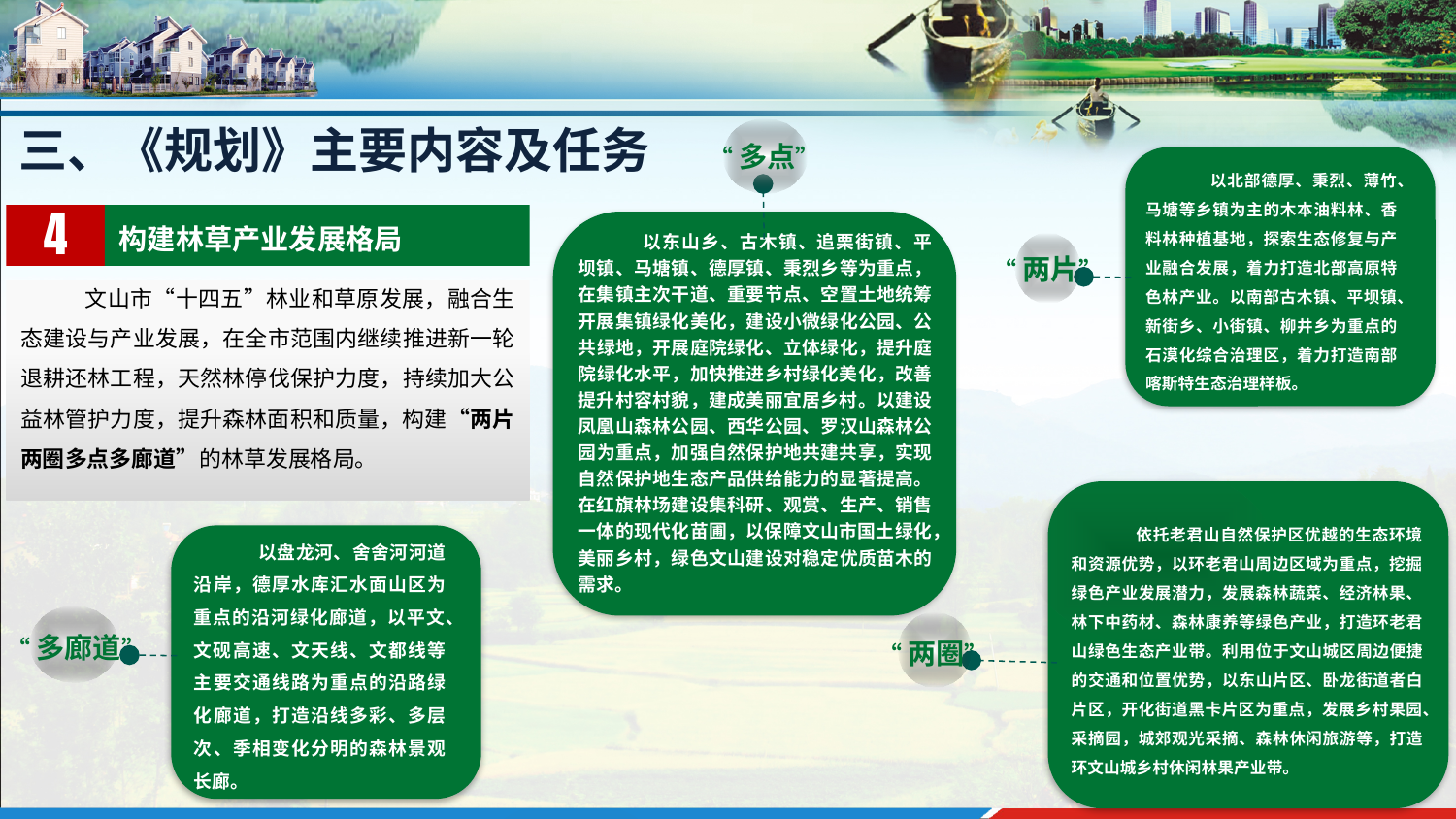

三、《规划》主要内容及任务

“多点”

以北部德厚、秉烈、薄竹、马塘等乡镇为主的木本油料林、香料林种植基地，探索生态修复与产业融合发展，着力打造北部高原特色林产业。以南部古木镇、平坝镇、新街乡、小街镇、柳井乡为重点的石漠化综合治理区，着力打造南部喀斯特生态治理样板。

“两片”

4
构建林草产业发展格局
文山市“十四五”林业和草原发展，融合生态建设与产业发展，在全市范围内继续推进新一轮退耕还林工程，天然林停伐保护力度，持续加大公益林管护力度，提升森林面积和质量，构建“两片两圈多点多廊道”的林草发展格局。

以东山乡、古木镇、追栗街镇、平坝镇、马塘镇、德厚镇、秉烈乡等为重点，在集镇主次干道、重要节点、空置土地统筹开展集镇绿化美化，建设小微绿化公园、公共绿地，开展庭院绿化、立体绿化，提升庭院绿化水平，加快推进乡村绿化美化，改善提升村容村貌，建成美丽宜居乡村。以建设凤凰山森林公园、西华公园、罗汉山森林公园为重点，加强自然保护地共建共享，实现自然保护地生态产品供给能力的显著提高。在红旗林场建设集科研、观赏、生产、销售一体的现代化苗圃，以保障文山市国土绿化，美丽乡村，绿色文山建设对稳定优质苗木的需求。

依托老君山自然保护区优越的生态环境和资源优势，以环老君山周边区域为重点，挖掘绿色产业发展潜力，发展森林蔬菜、经济林果、林下中药材、森林康养等绿色产业，打造环老君山绿色生态产业带。利用位于文山城区周边便捷的交通和位置优势，以东山片区、卧龙街道者白片区，开化街道黑卡片区为重点，发展乡村果园、采摘园，城郊观光采摘、森林休闲旅游等，打造环文山城乡村休闲林果产业带。
以盘龙河、舍舍河河道沿岸，德厚水库汇水面山区为重点的沿河绿化廊道，以平文、文砚高速、文天线、文都线等主要交通线路为重点的沿路绿化廊道，打造沿线多彩、多层次、季相变化分明的森林景观长廊。

“多廊道”

“两圈”